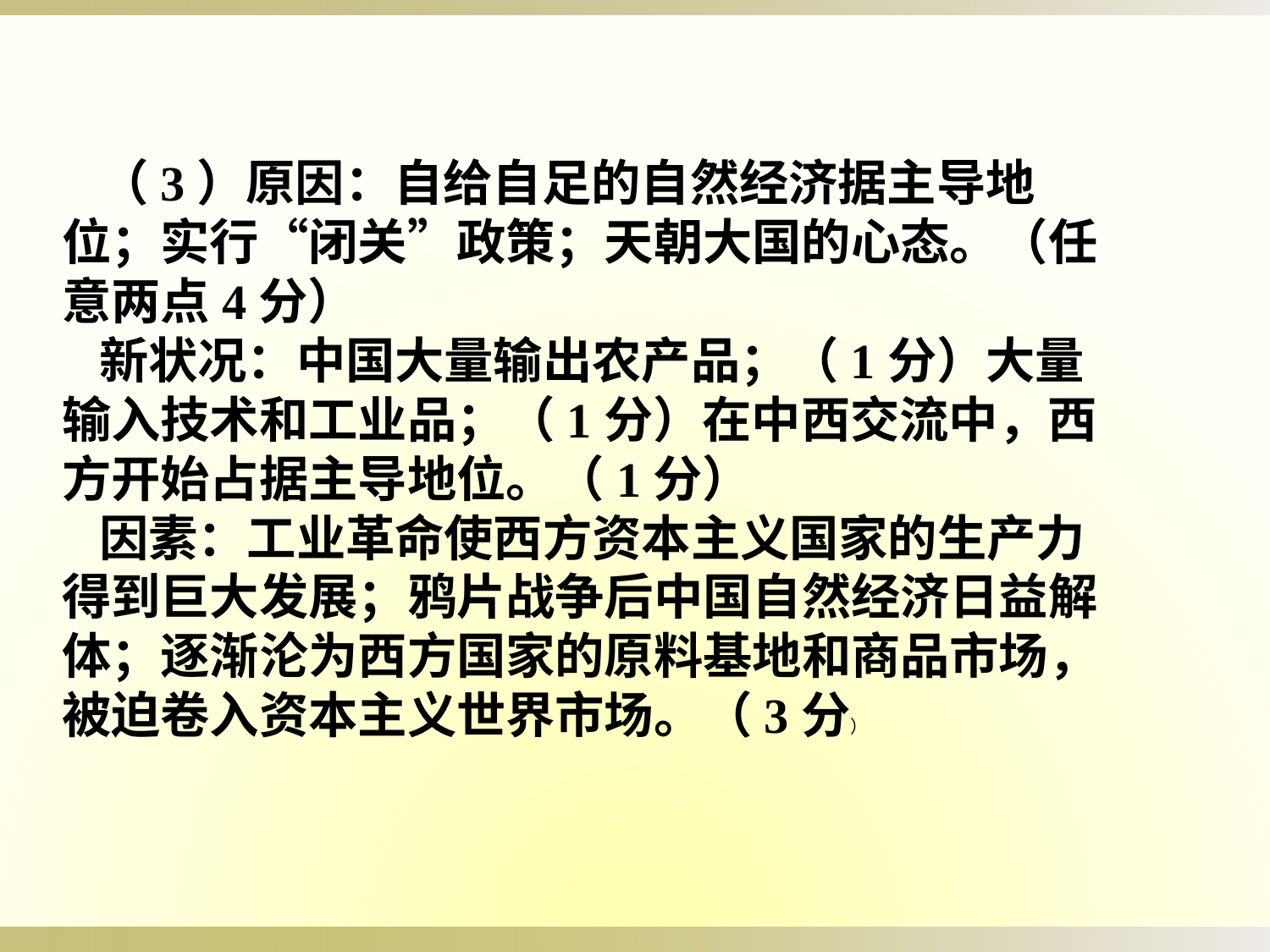

（3）原因：自给自足的自然经济据主导地位；实行“闭关”政策；天朝大国的心态。（任意两点4分）
新状况：中国大量输出农产品；（1分）大量输入技术和工业品；（1分）在中西交流中，西方开始占据主导地位。（1分）
因素：工业革命使西方资本主义国家的生产力得到巨大发展；鸦片战争后中国自然经济日益解体；逐渐沦为西方国家的原料基地和商品市场，被迫卷入资本主义世界市场。（3分）